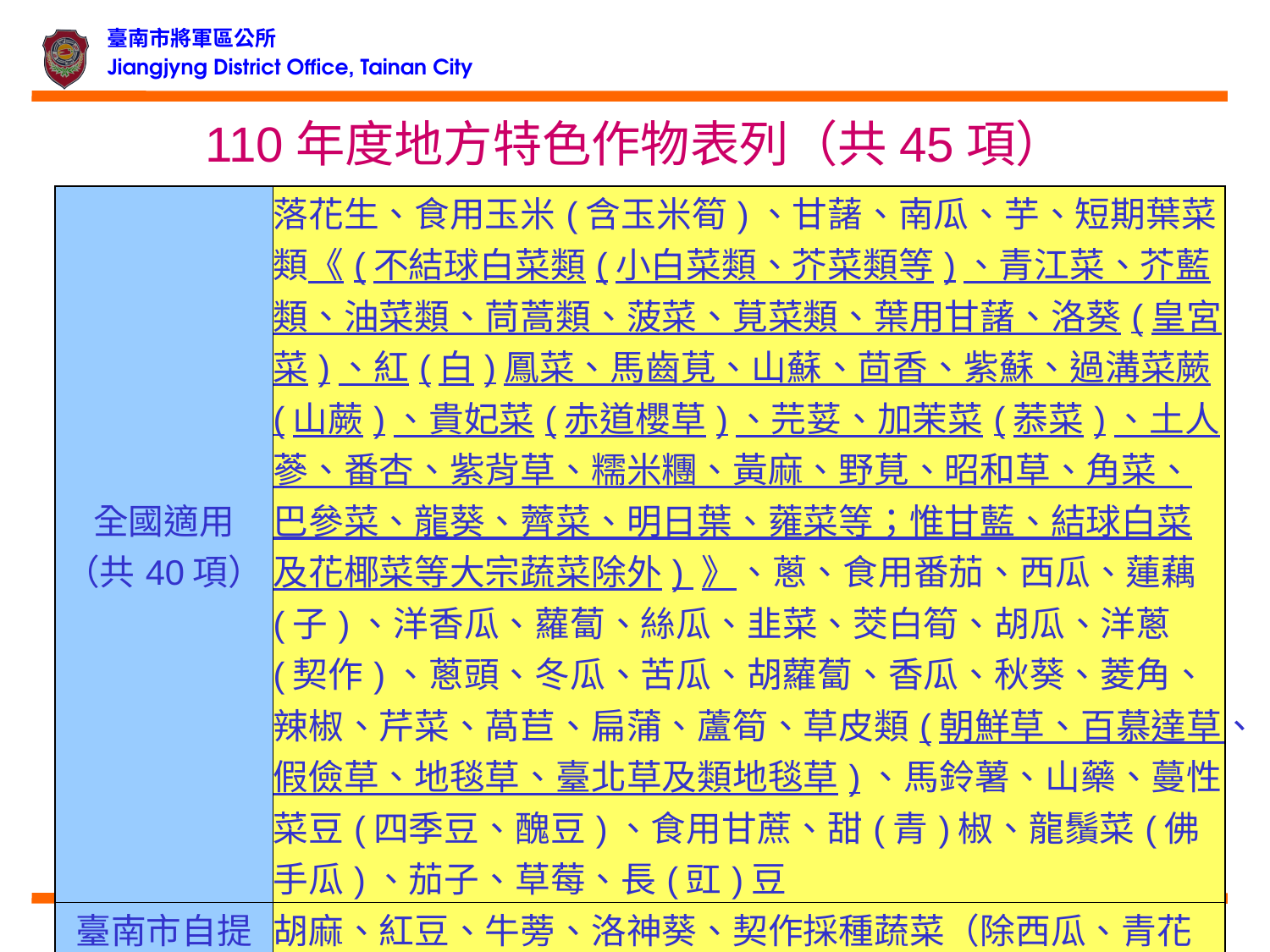

# 110年度地方特色作物表列（共45項）
| 全國適用 （共40項） | 落花生、食用玉米(含玉米筍)、甘藷、南瓜、芋、短期葉菜類《(不結球白菜類(小白菜類、芥菜類等)、青江菜、芥藍類、油菜類、茼蒿類、菠菜、莧菜類、葉用甘藷、洛葵(皇宮菜)、紅(白)鳳菜、馬齒莧、山蘇、茴香、紫蘇、過溝菜蕨(山蕨)、貴妃菜(赤道櫻草)、芫荽、加茉菜(菾菜)、土人蔘、番杏、紫背草、糯米糰、黃麻、野莧、昭和草、角菜、巴參菜、龍葵、薺菜、明日葉、蕹菜等；惟甘藍、結球白菜及花椰菜等大宗蔬菜除外) 》、蔥、食用番茄、西瓜、蓮藕(子)、洋香瓜、蘿蔔、絲瓜、韭菜、茭白筍、胡瓜、洋蔥(契作)、蔥頭、冬瓜、苦瓜、胡蘿蔔、香瓜、秋葵、菱角、辣椒、芹菜、萵苣、扁蒲、蘆筍、草皮類(朝鮮草、百慕達草、假儉草、地毯草、臺北草及類地毯草)、馬鈴薯、山藥、蔓性菜豆(四季豆、醜豆)、食用甘蔗、甜(青)椒、龍鬚菜(佛手瓜)、茄子、草莓、長(豇)豆 |
| --- | --- |
| 臺南市自提 （共5項） | 胡麻、紅豆、牛蒡、洛神葵、契作採種蔬菜（除西瓜、青花菜及花椰菜外） |